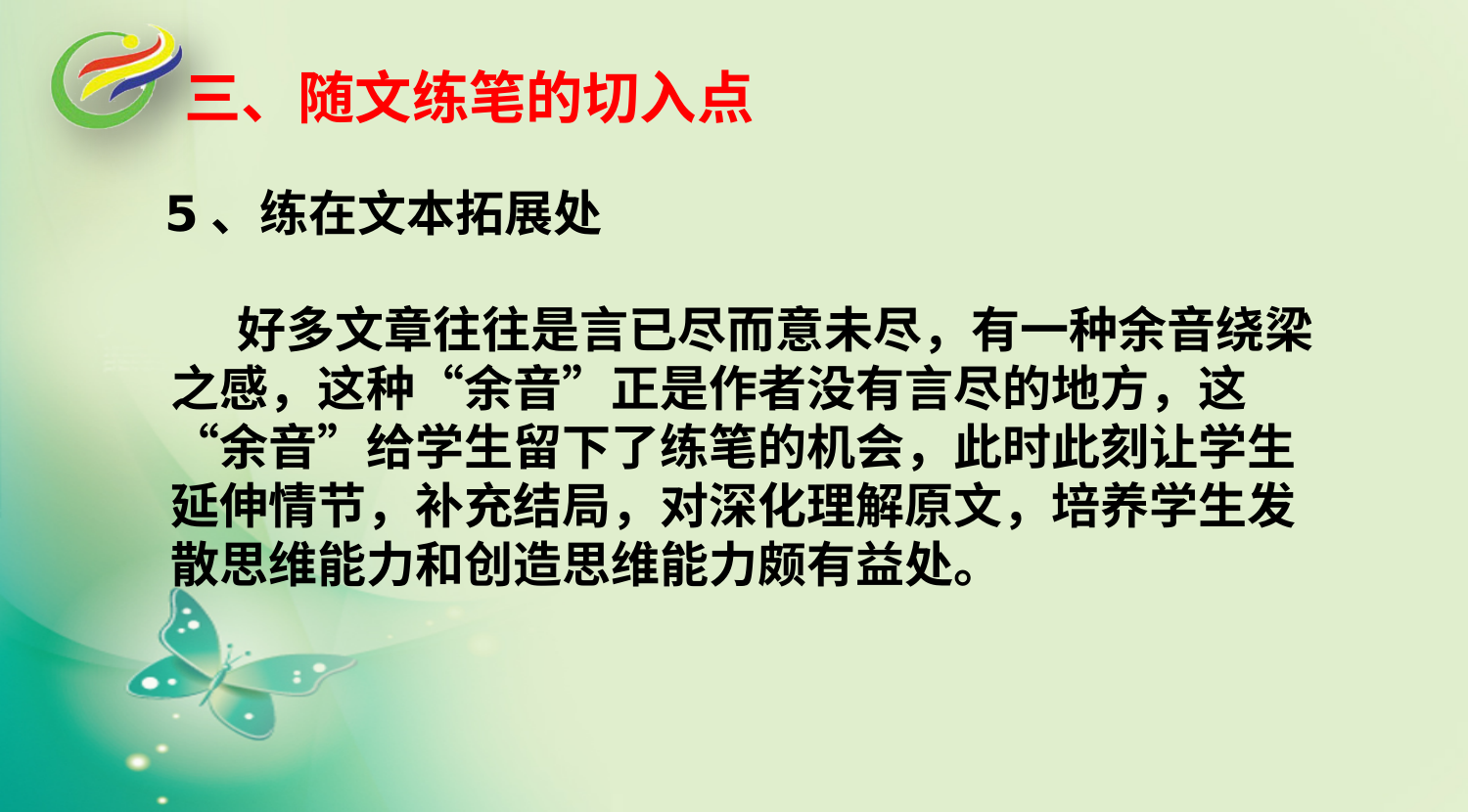

三、随文练笔的切入点
 5、练在文本拓展处

     好多文章往往是言已尽而意未尽，有一种余音绕梁之感，这种“余音”正是作者没有言尽的地方，这“余音”给学生留下了练笔的机会，此时此刻让学生延伸情节，补充结局，对深化理解原文，培养学生发散思维能力和创造思维能力颇有益处。